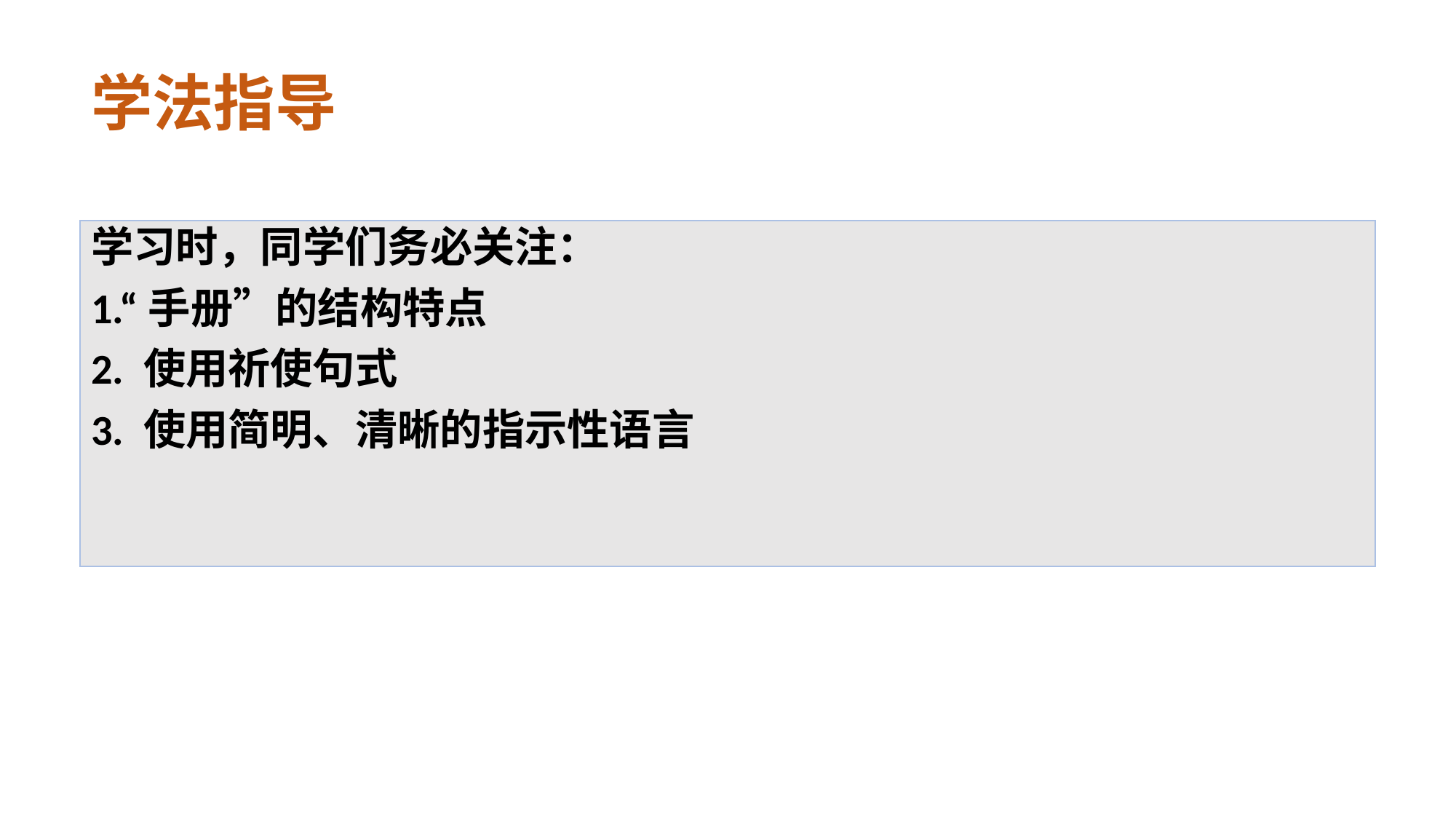

# 学法指导
学习时，同学们务必关注：
1.“手册”的结构特点
2. 使用祈使句式
3. 使用简明、清晰的指示性语言